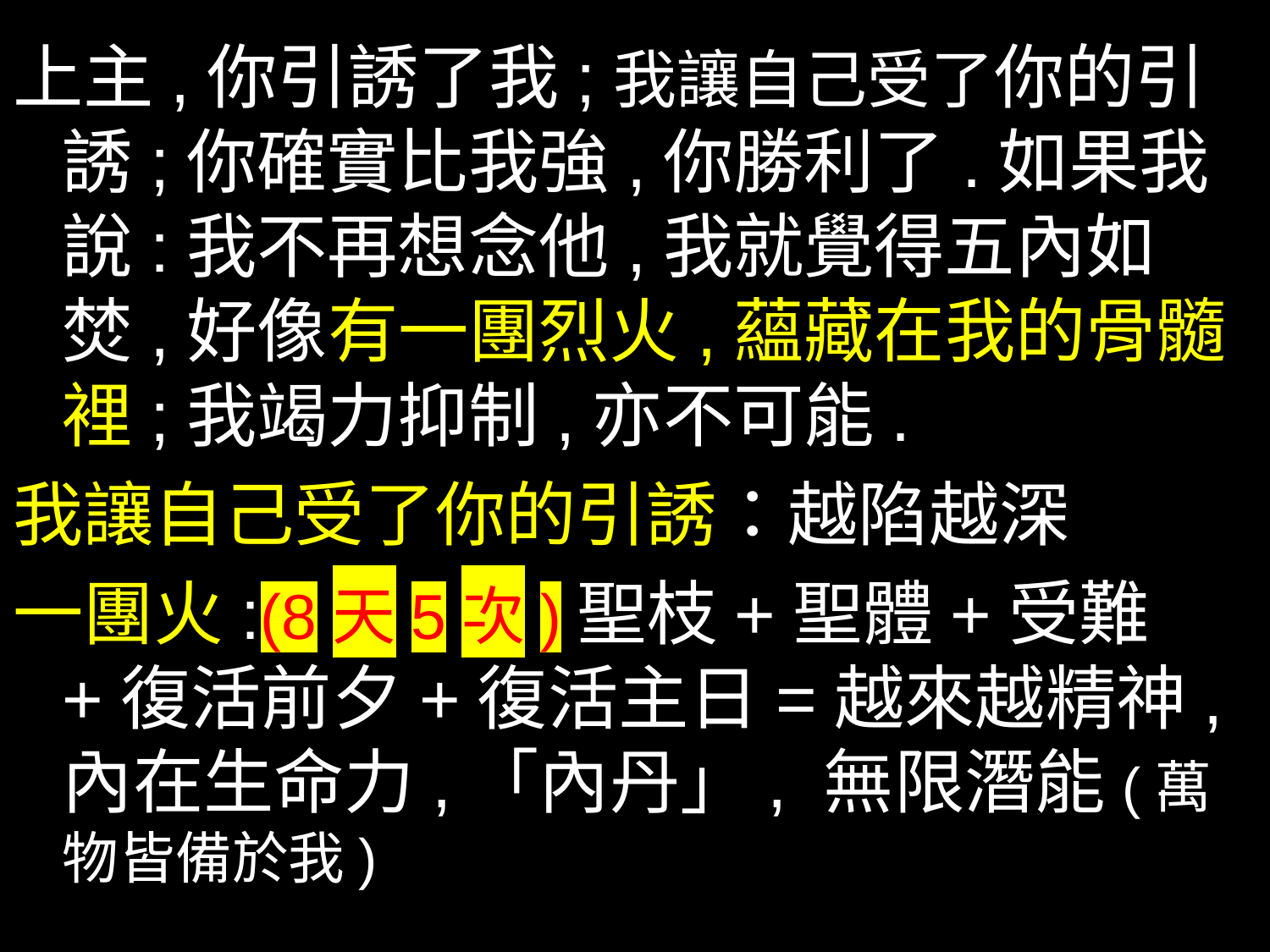

上主,你引誘了我;我讓自己受了你的引誘;你確實比我強,你勝利了.如果我說:我不再想念他,我就覺得五內如焚,好像有一團烈火,蘊藏在我的骨髓裡;我竭力抑制,亦不可能.
我讓自己受了你的引誘：越陷越深
一團火:(8天5次)聖枝+聖體+受難+復活前夕+復活主日=越來越精神,內在生命力,「內丹」, 無限潛能(萬物皆備於我)